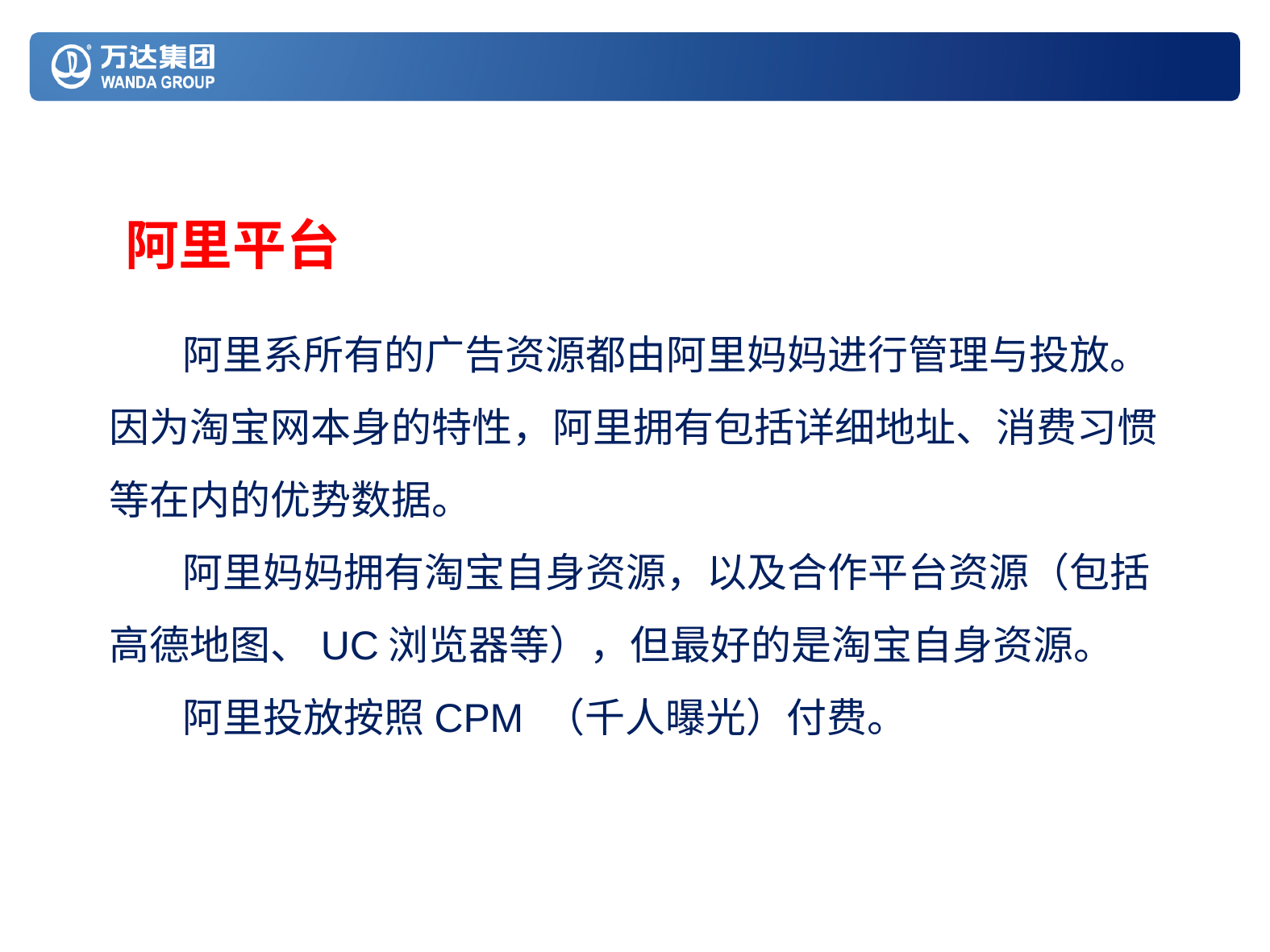

阿里平台
       阿里系所有的广告资源都由阿里妈妈进行管理与投放。因为淘宝网本身的特性，阿里拥有包括详细地址、消费习惯等在内的优势数据。
       阿里妈妈拥有淘宝自身资源，以及合作平台资源（包括高德地图、UC浏览器等），但最好的是淘宝自身资源。
       阿里投放按照CPM （千人曝光）付费。